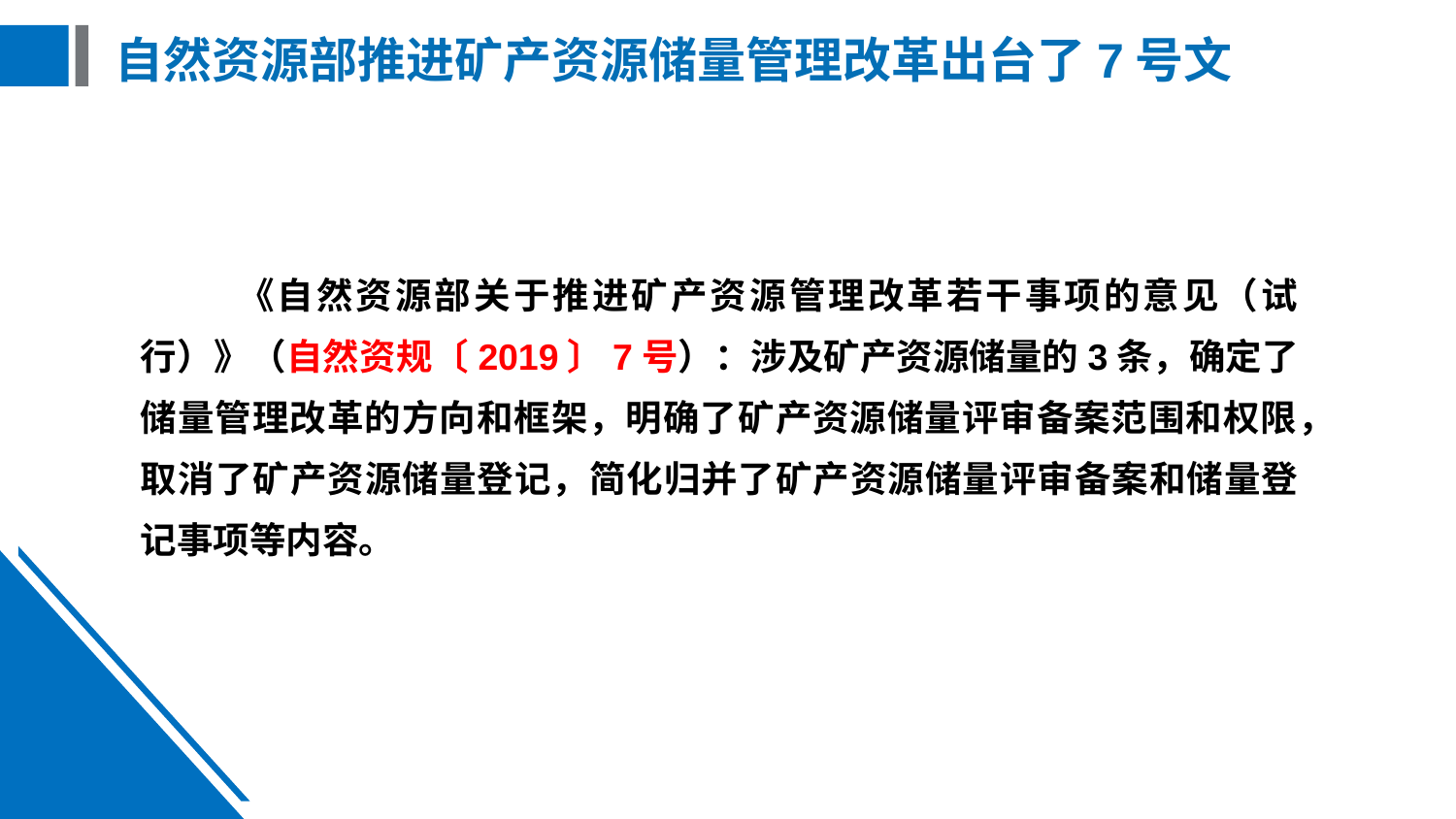

# 自然资源部推进矿产资源储量管理改革出台了7号文
《自然资源部关于推进矿产资源管理改革若干事项的意见（试行）》（自然资规〔2019〕7号）：涉及矿产资源储量的3条，确定了储量管理改革的方向和框架，明确了矿产资源储量评审备案范围和权限，取消了矿产资源储量登记，简化归并了矿产资源储量评审备案和储量登记事项等内容。
2